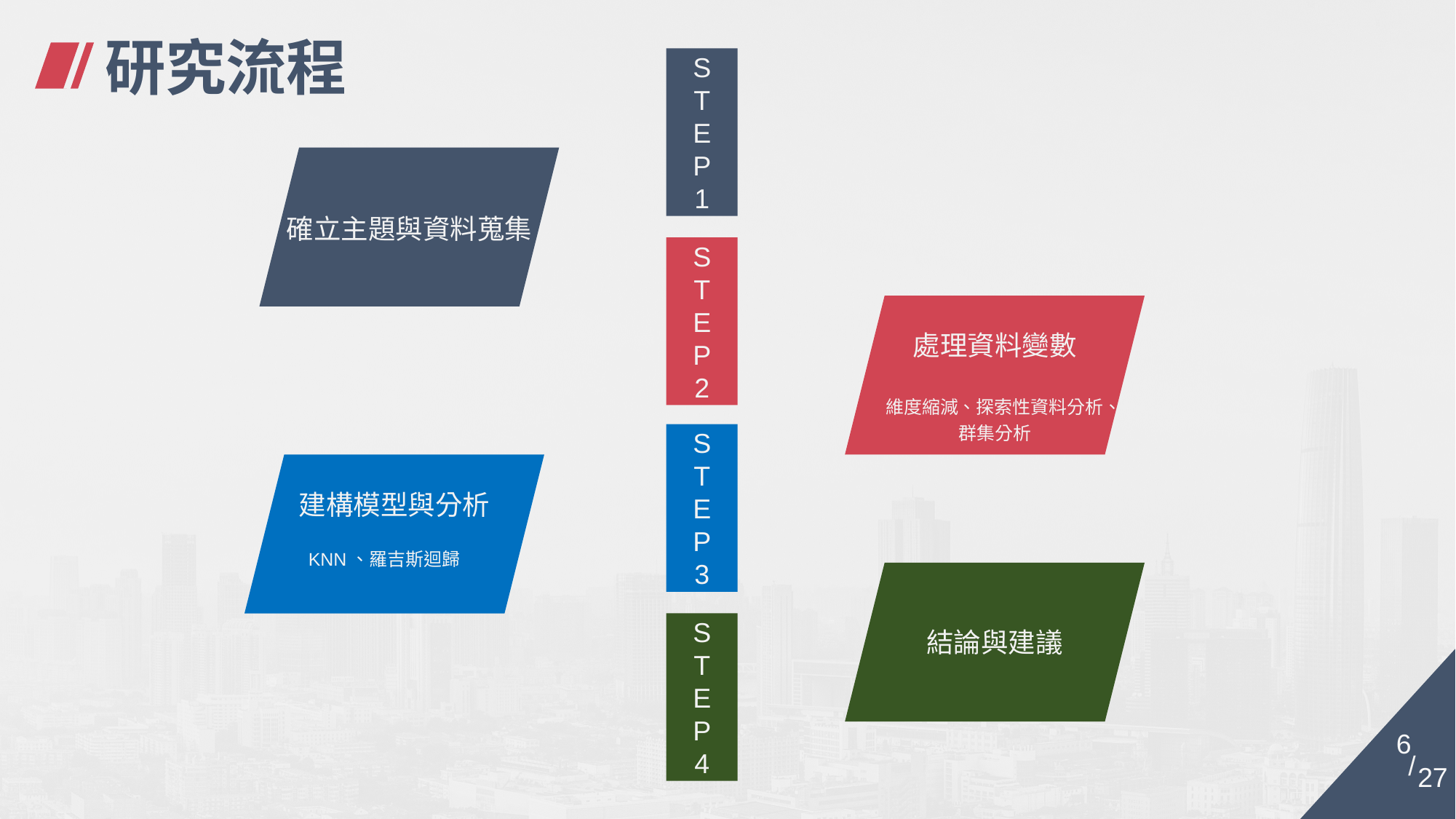

# 研究流程
S
T
E
P
1

確立主題與資料蒐集
S
T
E
P
2

處理資料變數
維度縮減、探索性資料分析、
群集分析
S
T
E
P
3

建構模型與分析
KNN、羅吉斯迴歸

結論與建議
S
T
E
P
4

6
/
27